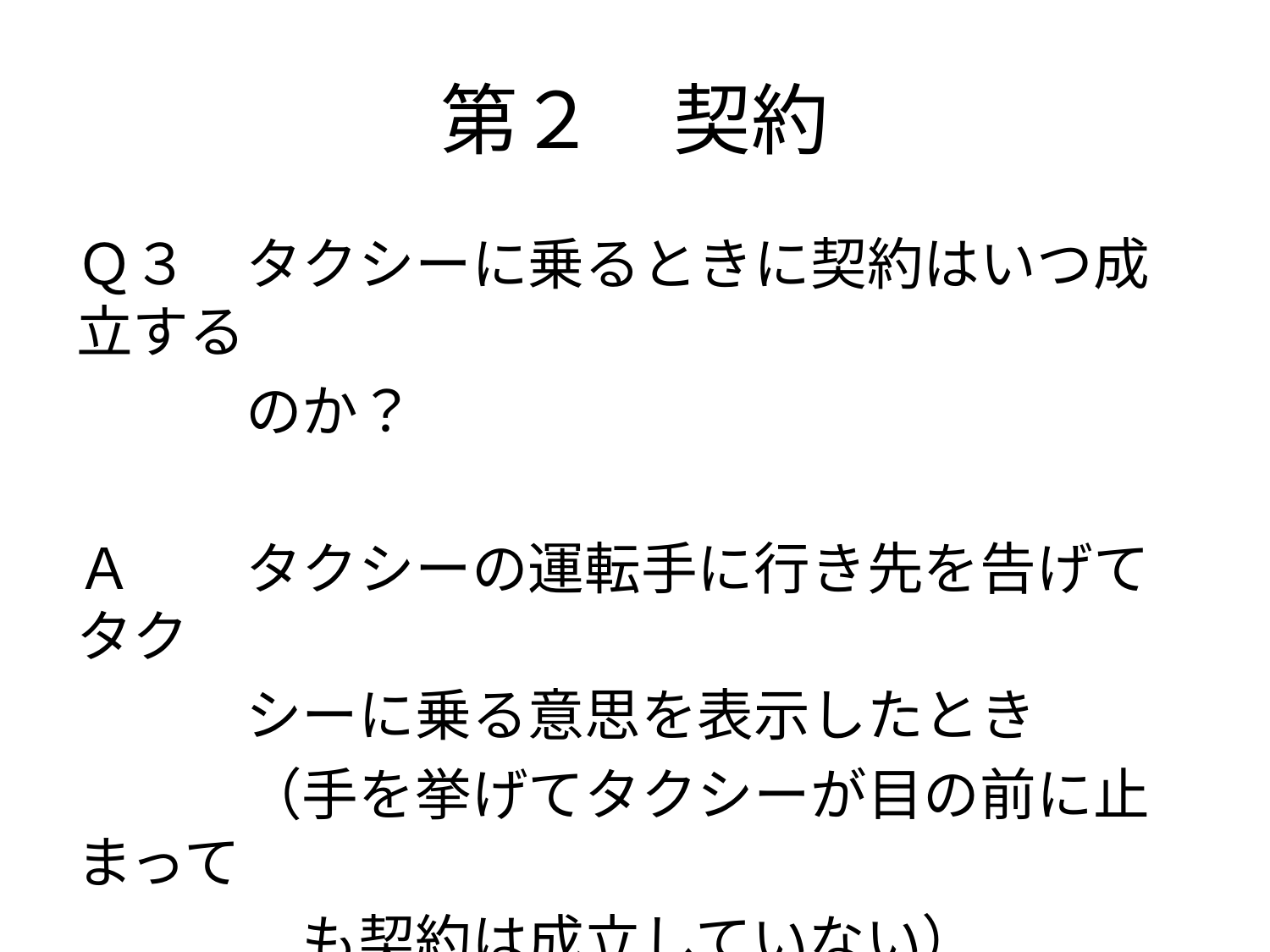

# 第２　契約
Ｑ３　タクシーに乗るときに契約はいつ成立する
　　　のか？

Ａ　　タクシーの運転手に行き先を告げてタク
　　　シーに乗る意思を表示したとき
　　　（手を挙げてタクシーが目の前に止まって
　　　　も契約は成立していない）